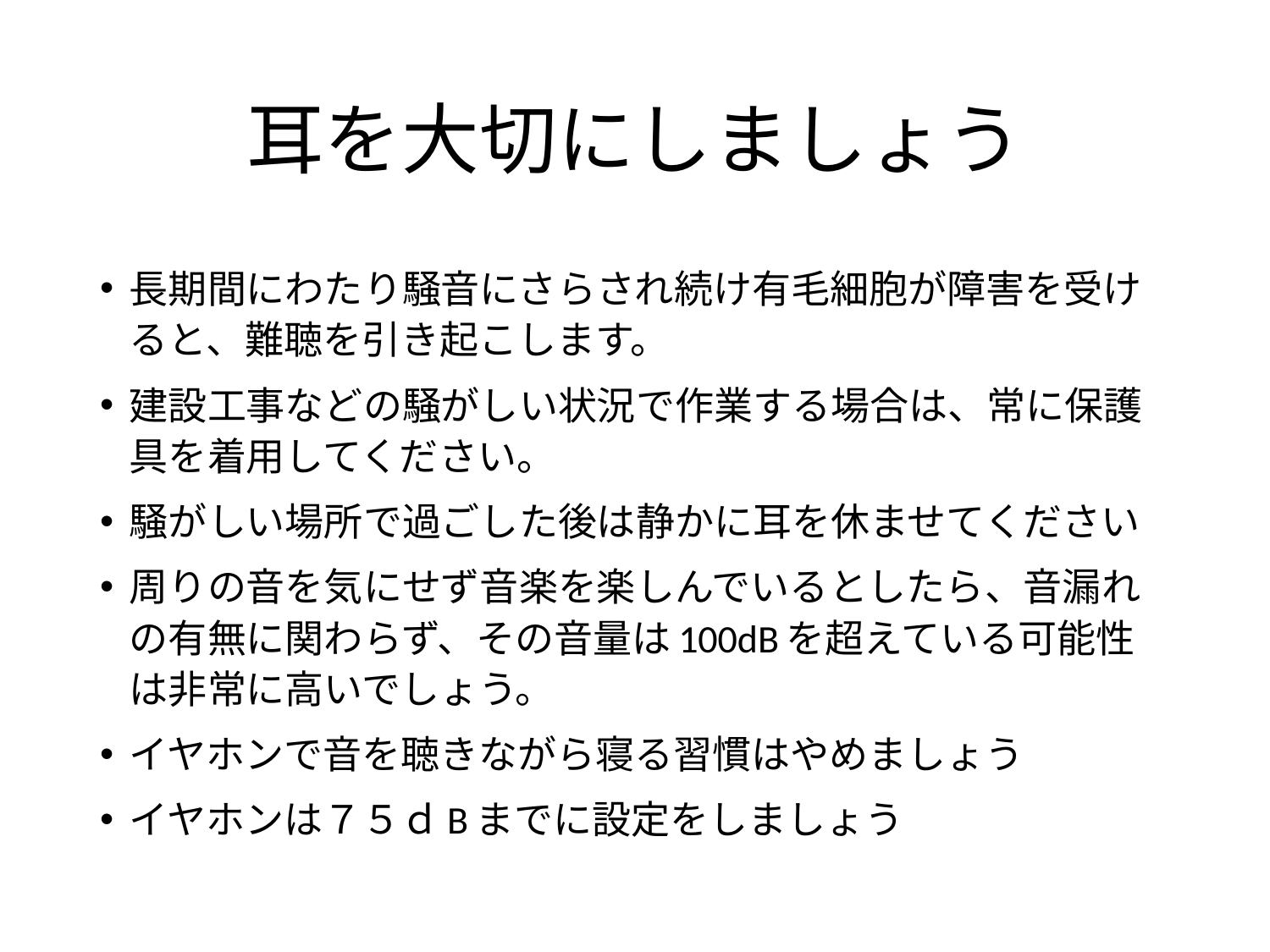

# 耳を大切にしましょう
長期間にわたり騒音にさらされ続け有毛細胞が障害を受けると、難聴を引き起こします。
建設工事などの騒がしい状況で作業する場合は、常に保護具を着用してください。
騒がしい場所で過ごした後は静かに耳を休ませてください
周りの音を気にせず音楽を楽しんでいるとしたら、音漏れの有無に関わらず、その音量は100dBを超えている可能性は非常に高いでしょう。
イヤホンで音を聴きながら寝る習慣はやめましょう
イヤホンは７５ｄBまでに設定をしましょう